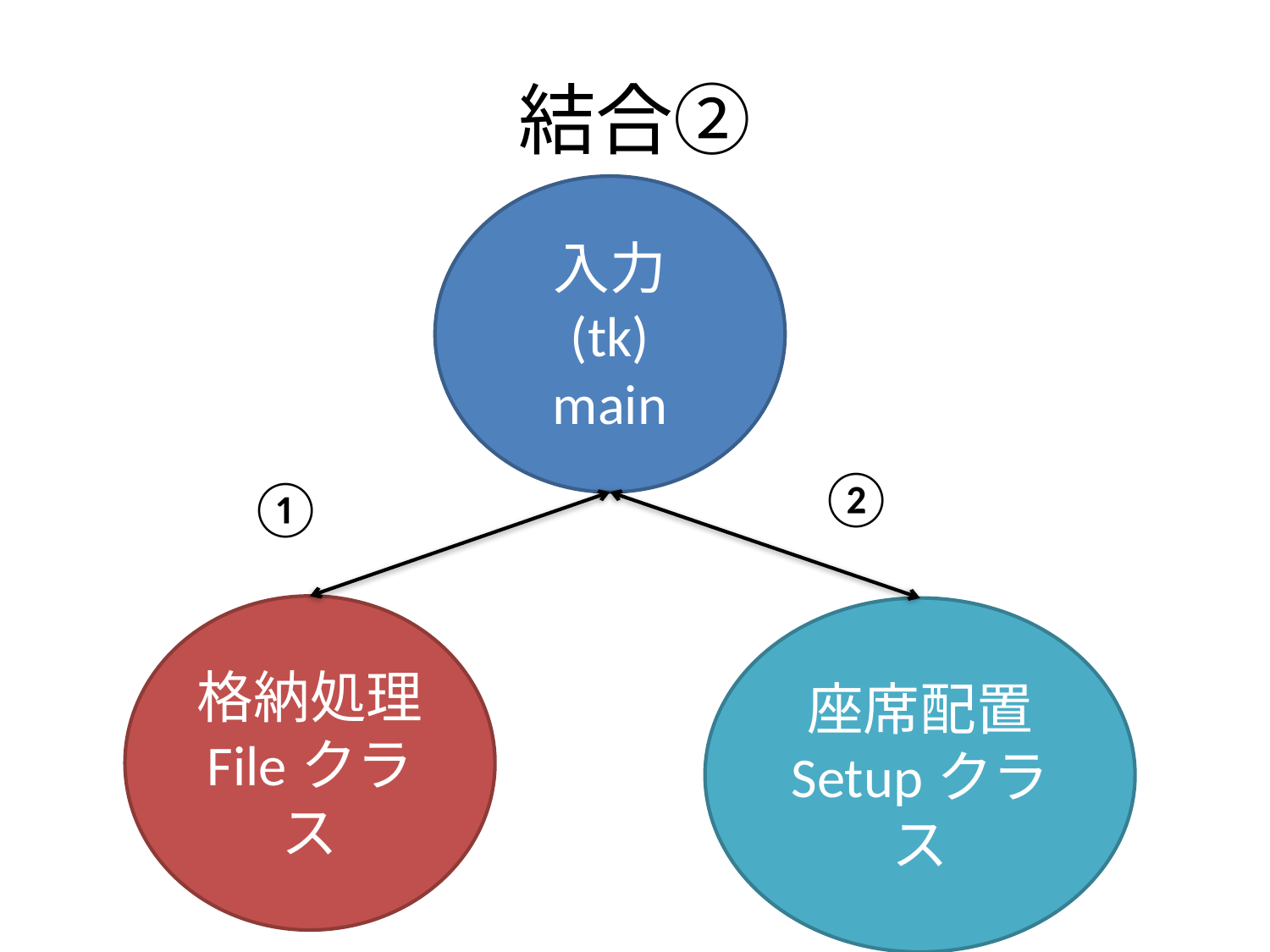

# 結合②
入力
(tk)
main
②
①
格納処理
Fileクラス
座席配置
Setupクラス